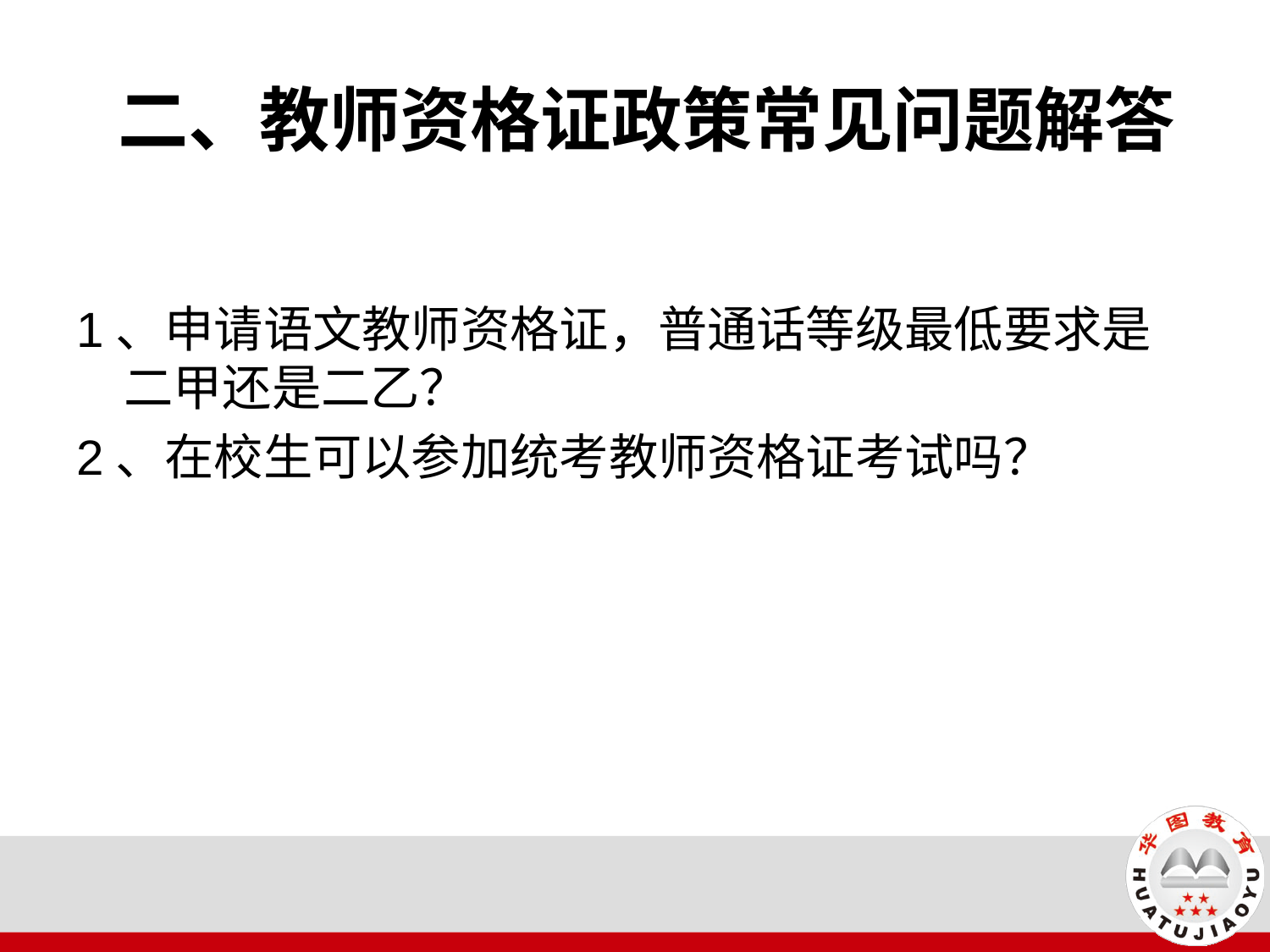

1、申请语文教师资格证，普通话等级最低要求是二甲还是二乙？
2、在校生可以参加统考教师资格证考试吗？

二、教师资格证政策常见问题解答